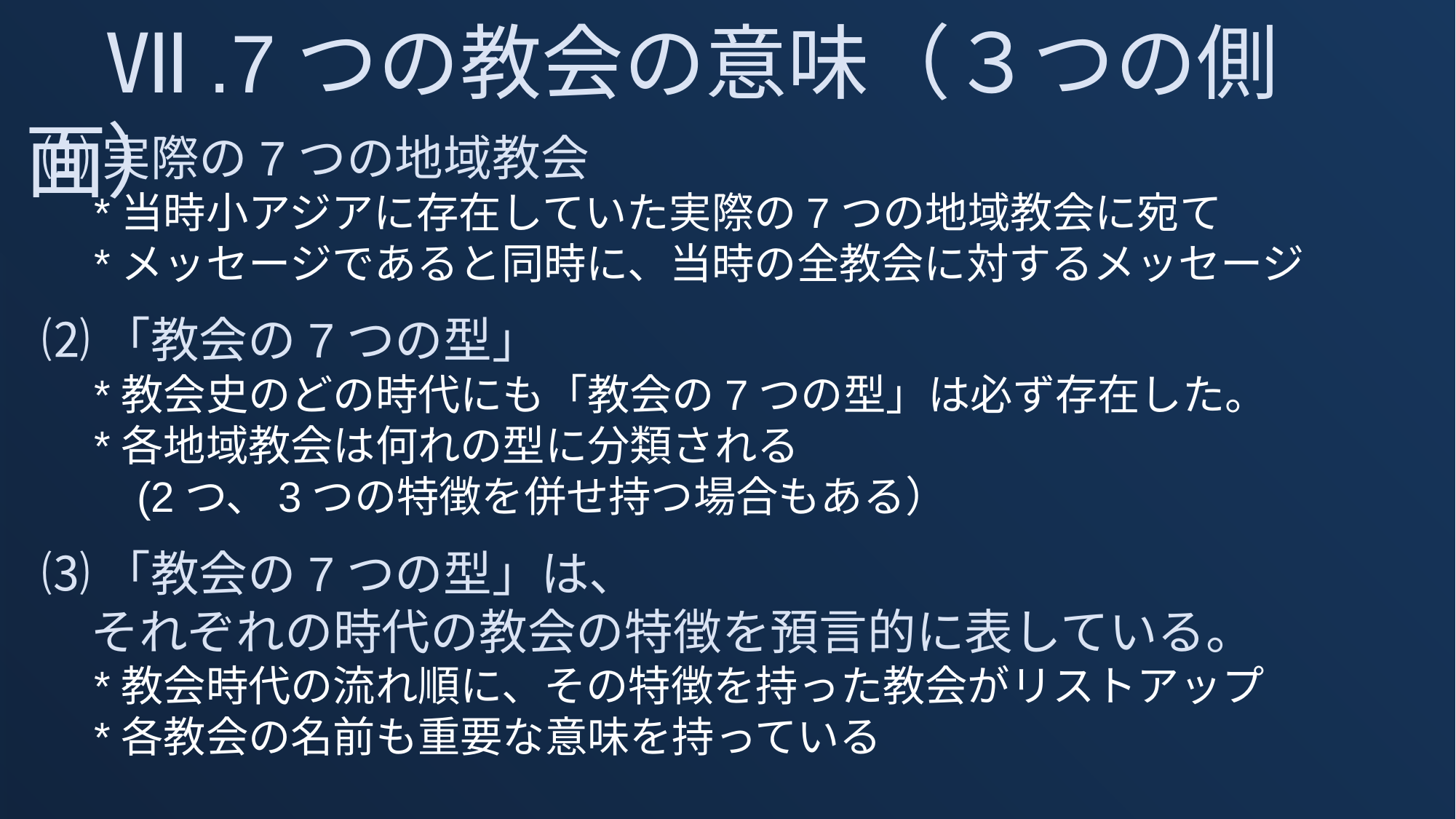

Ⅶ.7つの教会の意味（３つの側面）
⑴実際の7つの地域教会
　*当時小アジアに存在していた実際の7つの地域教会に宛て
　*メッセージであると同時に、当時の全教会に対するメッセージ
⑵「教会の7つの型」
　*教会史のどの時代にも「教会の7つの型」は必ず存在した。
　*各地域教会は何れの型に分類される
　　(2つ、3つの特徴を併せ持つ場合もある）
⑶「教会の7つの型」は、
　それぞれの時代の教会の特徴を預言的に表している。
　*教会時代の流れ順に、その特徴を持った教会がリストアップ
　*各教会の名前も重要な意味を持っている